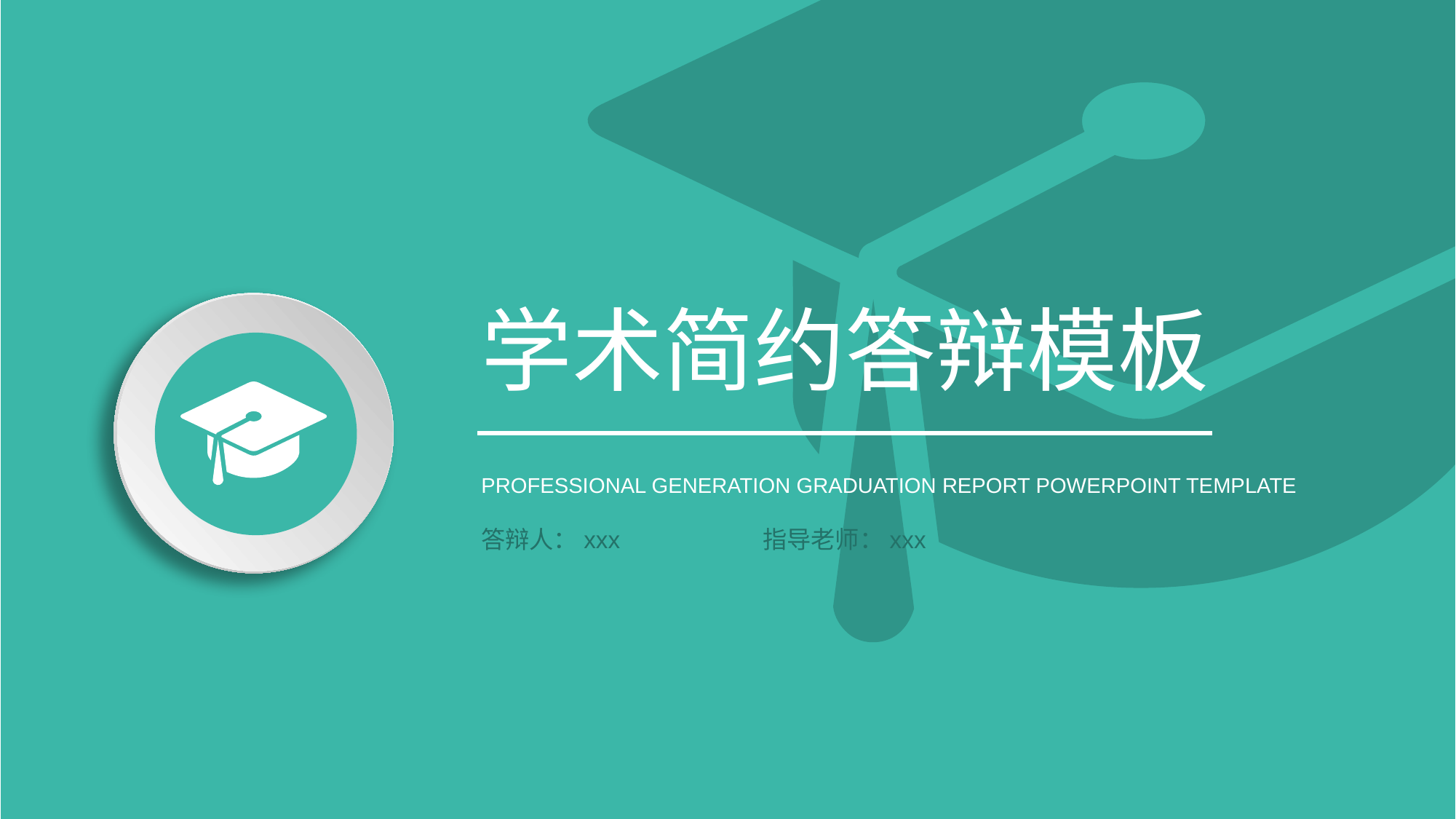

学术简约答辩模板

PROFESSIONAL GENERATION GRADUATION REPORT POWERPOINT TEMPLATE
答辩人：xxx
指导老师：xxx